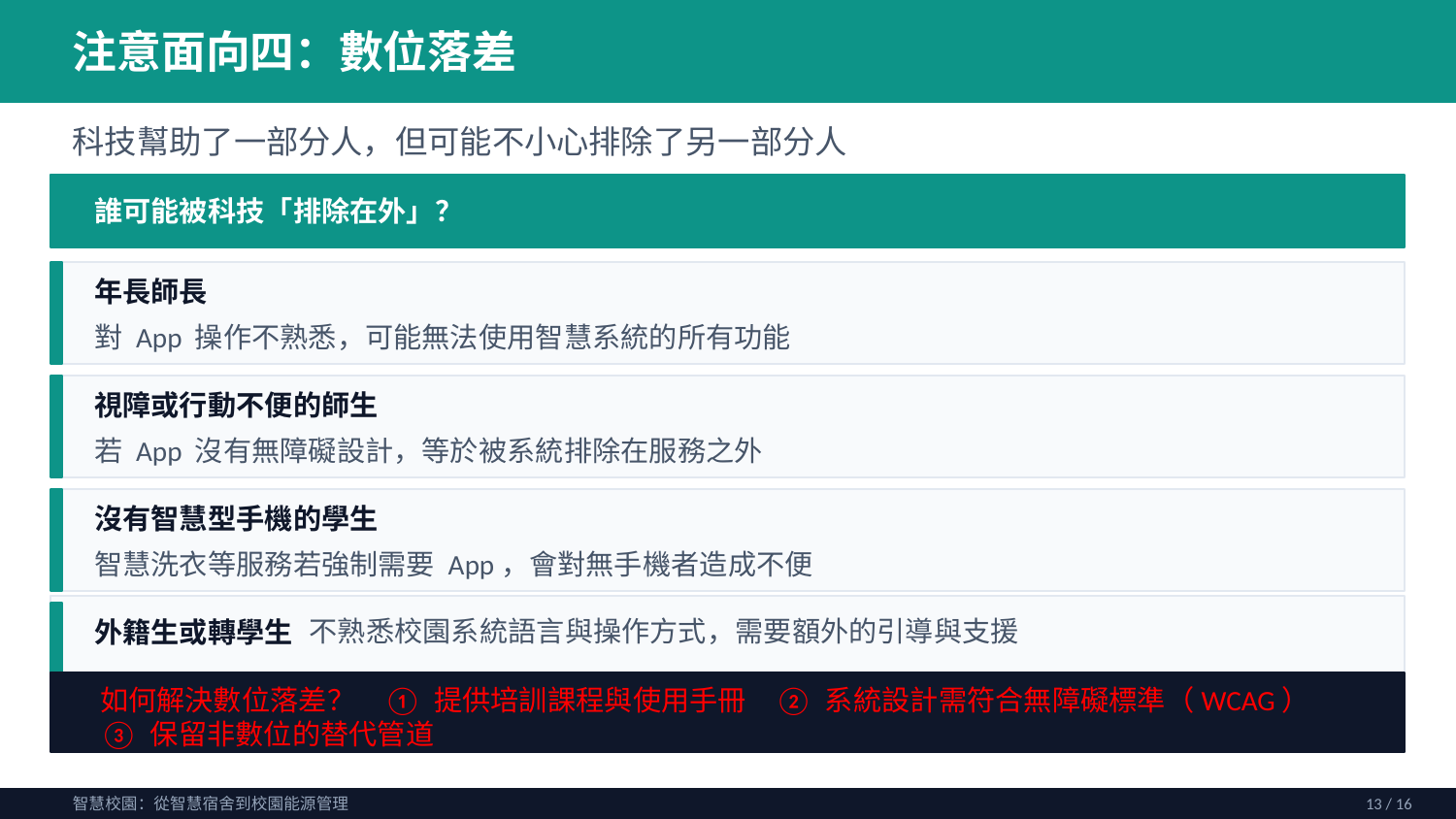

注意面向四：數位落差
科技幫助了一部分人，但可能不小心排除了另一部分人

誰可能被科技「排除在外」？

年長師長
對 App 操作不熟悉，可能無法使用智慧系統的所有功能

視障或行動不便的師生
若 App 沒有無障礙設計，等於被系統排除在服務之外

沒有智慧型手機的學生
智慧洗衣等服務若強制需要 App，會對無手機者造成不便

外籍生或轉學生
不熟悉校園系統語言與操作方式，需要額外的引導與支援

如何解決數位落差？　①  提供培訓課程與使用手冊　②  系統設計需符合無障礙標準（WCAG）　③  保留非數位的替代管道

智慧校園：從智慧宿舍到校園能源管理
13 / 16